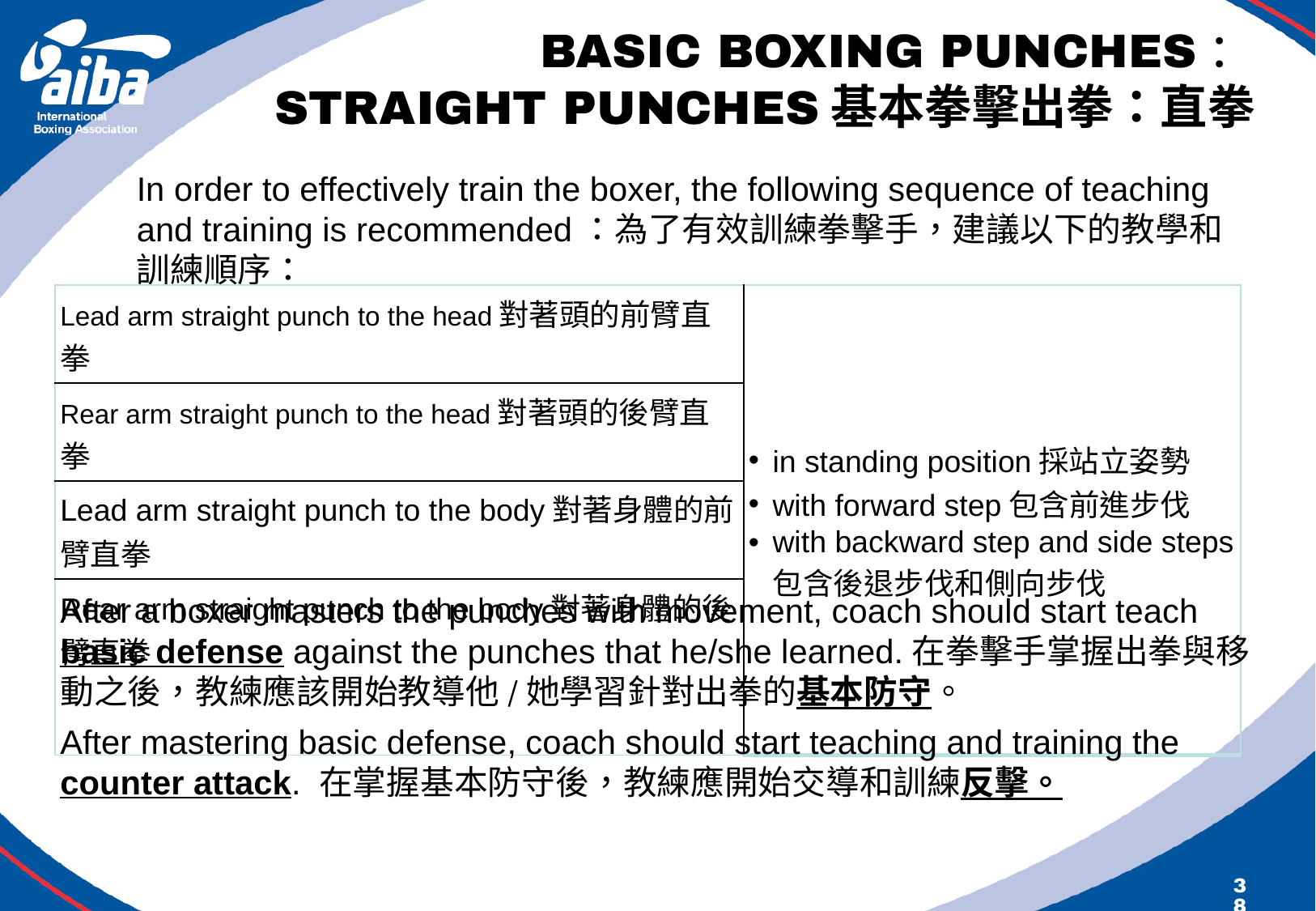

# BASIC BOXING PUNCHES： STRAIGHT PUNCHES基本拳擊出拳：直拳
In order to effectively train the boxer, the following sequence of teaching and training is recommended：為了有效訓練拳擊手，建議以下的教學和訓練順序：
| Lead arm straight punch to the head對著頭的前臂直拳 | in standing position採站立姿勢 with forward step包含前進步伐 with backward step and side steps包含後退步伐和側向步伐 |
| --- | --- |
| Rear arm straight punch to the head對著頭的後臂直拳 |  |
| Lead arm straight punch to the body對著身體的前臂直拳 |  |
| Rear arm straight punch to the body對著身體的後臂直拳 |  |
After a boxer masters the punches with movement, coach should start teach basic defense against the punches that he/she learned.在拳擊手掌握出拳與移動之後，教練應該開始教導他/她學習針對出拳的基本防守。
After mastering basic defense, coach should start teaching and training the counter attack. 在掌握基本防守後，教練應開始交導和訓練反擊。
380